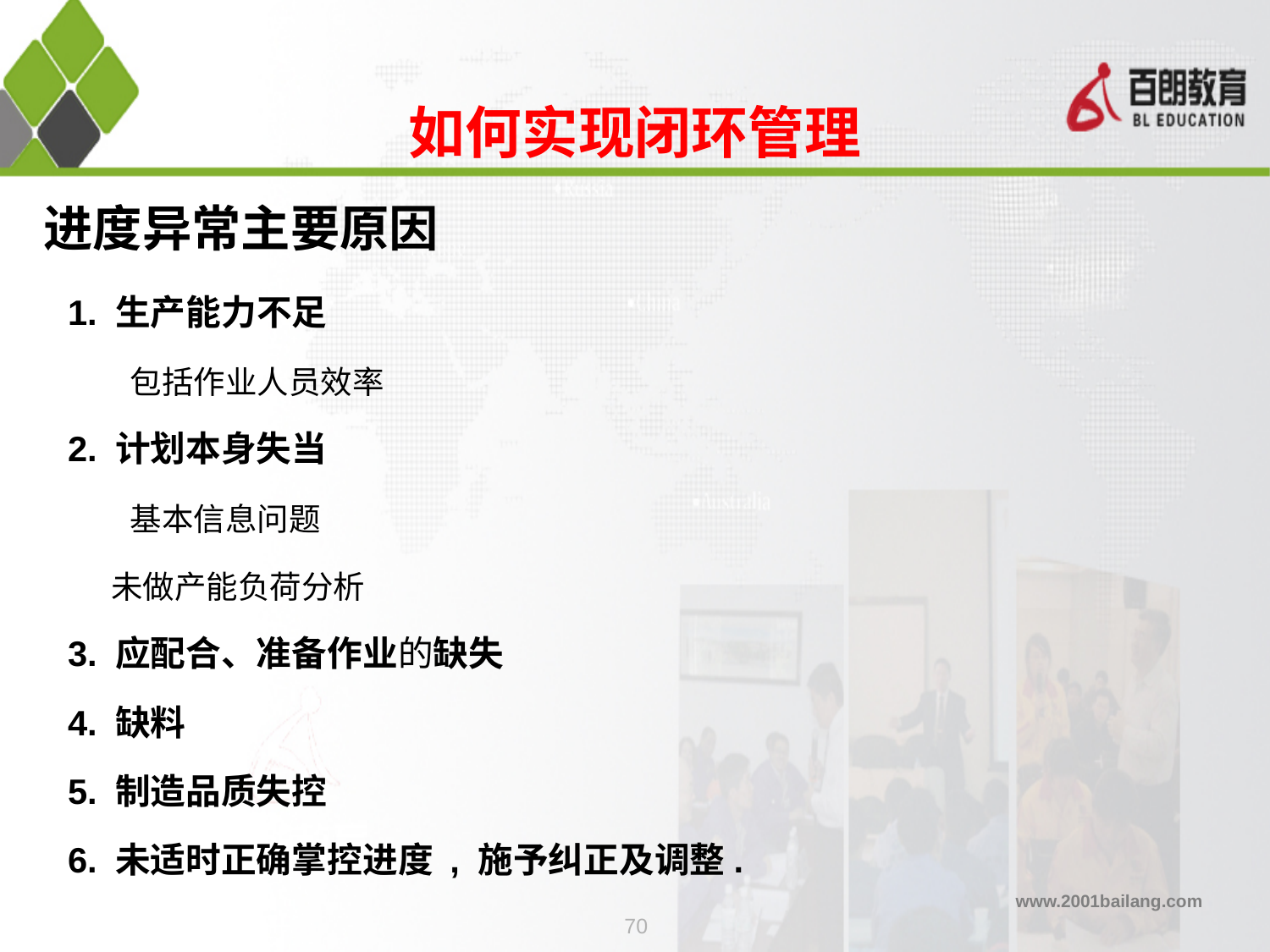

如何实现闭环管理
# 进度异常主要原因
1. 生产能力不足
	 包括作业人员效率
2. 计划本身失当
	 基本信息问题
     未做产能负荷分析
3. 应配合、准备作业的缺失
4. 缺料
5. 制造品质失控
6. 未适时正确掌控进度 , 施予纠正及调整.
70